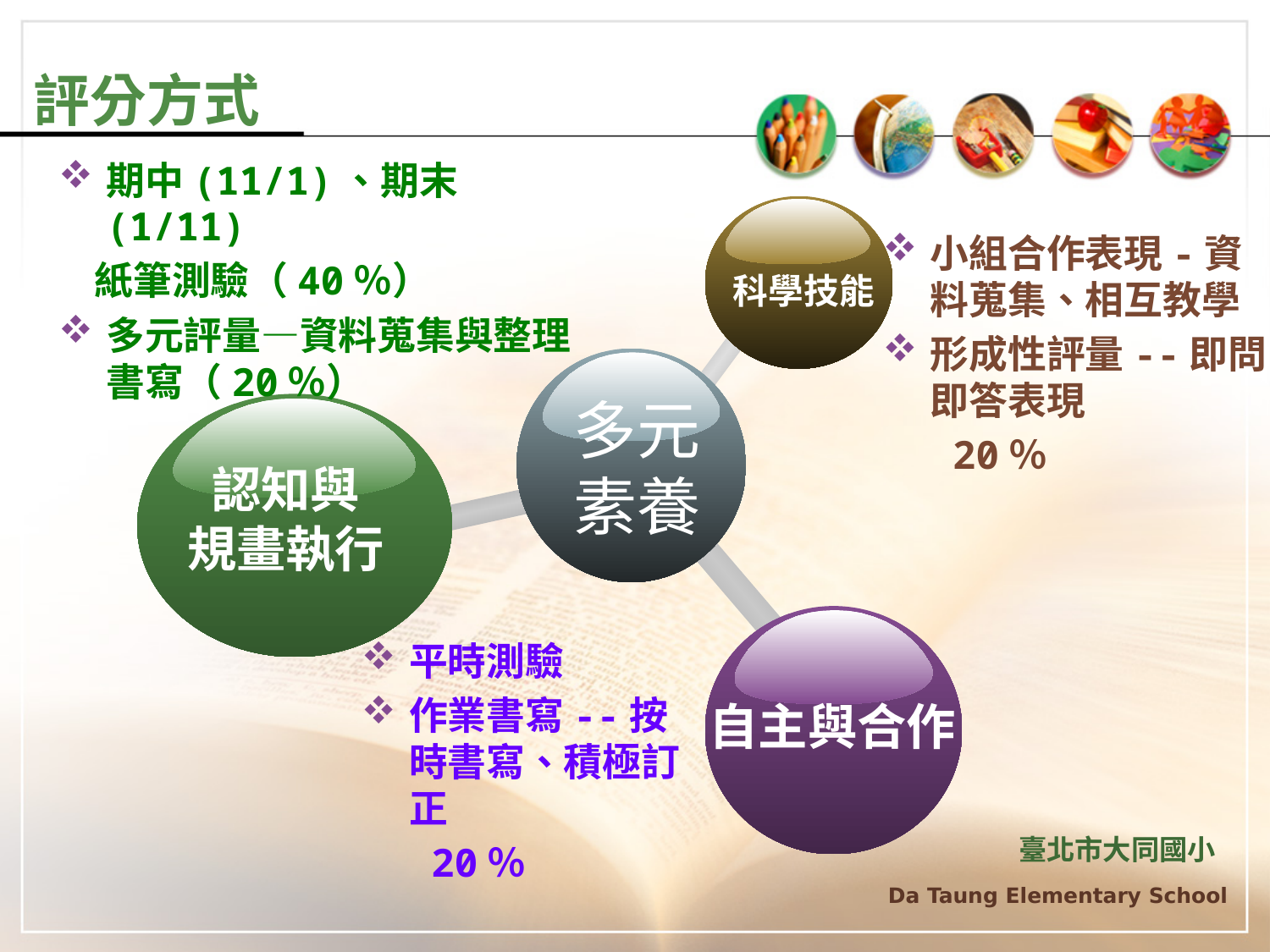

# 評分方式
期中(11/1)、期末(1/11)
   紙筆測驗（40％）
多元評量—資料蒐集與整理書寫（20％）

科學技能
小組合作表現-資料蒐集、相互教學
形成性評量--即問即答表現
   20％

多元
素養

認知與
規畫執行

自主與合作
平時測驗
作業書寫--按時書寫、積極訂正
   20％

臺北市大同國小
Da Taung Elementary School